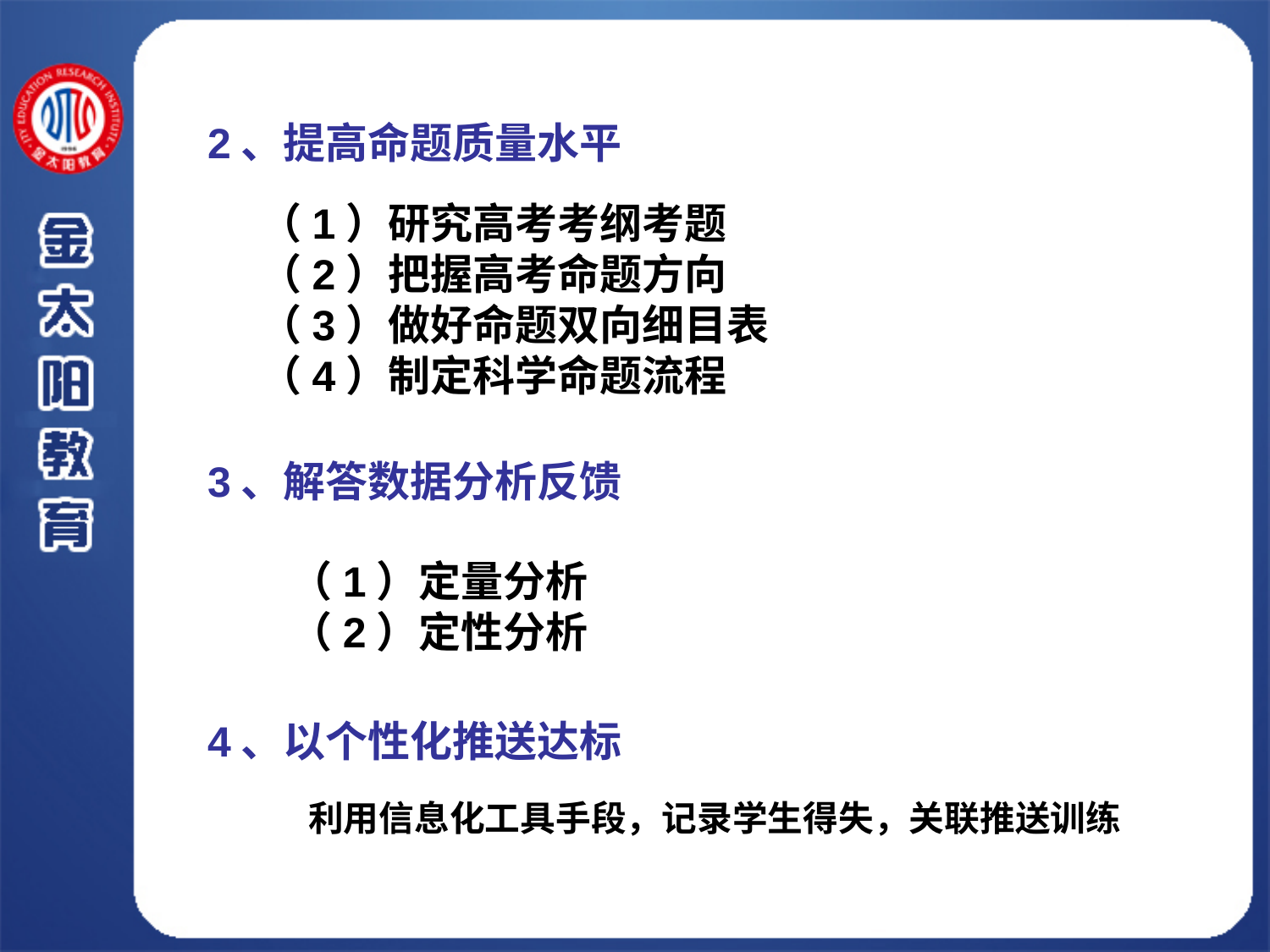

2、提高命题质量水平
（1）研究高考考纲考题
（2）把握高考命题方向
（3）做好命题双向细目表
（4）制定科学命题流程

3、解答数据分析反馈
（1）定量分析
（2）定性分析
4、以个性化推送达标
利用信息化工具手段，记录学生得失，关联推送训练